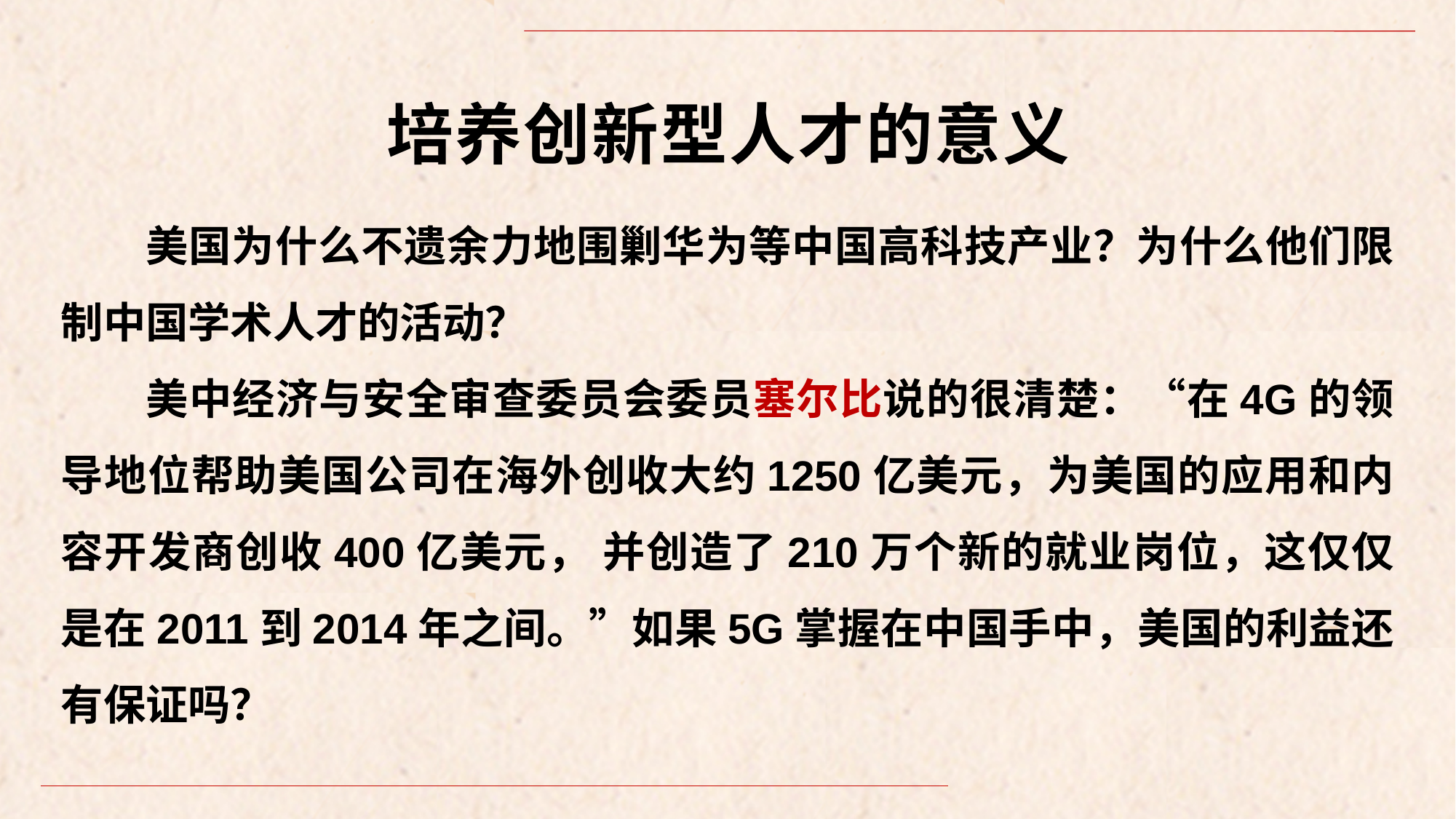

培养创新型人才的意义
美国为什么不遗余力地围剿华为等中国高科技产业？为什么他们限制中国学术人才的活动？
美中经济与安全审查委员会委员塞尔比说的很清楚：“在4G的领导地位帮助美国公司在海外创收大约1250亿美元，为美国的应用和内容开发商创收400亿美元， 并创造了210万个新的就业岗位，这仅仅是在2011到2014年之间。”如果5G掌握在中国手中，美国的利益还有保证吗？